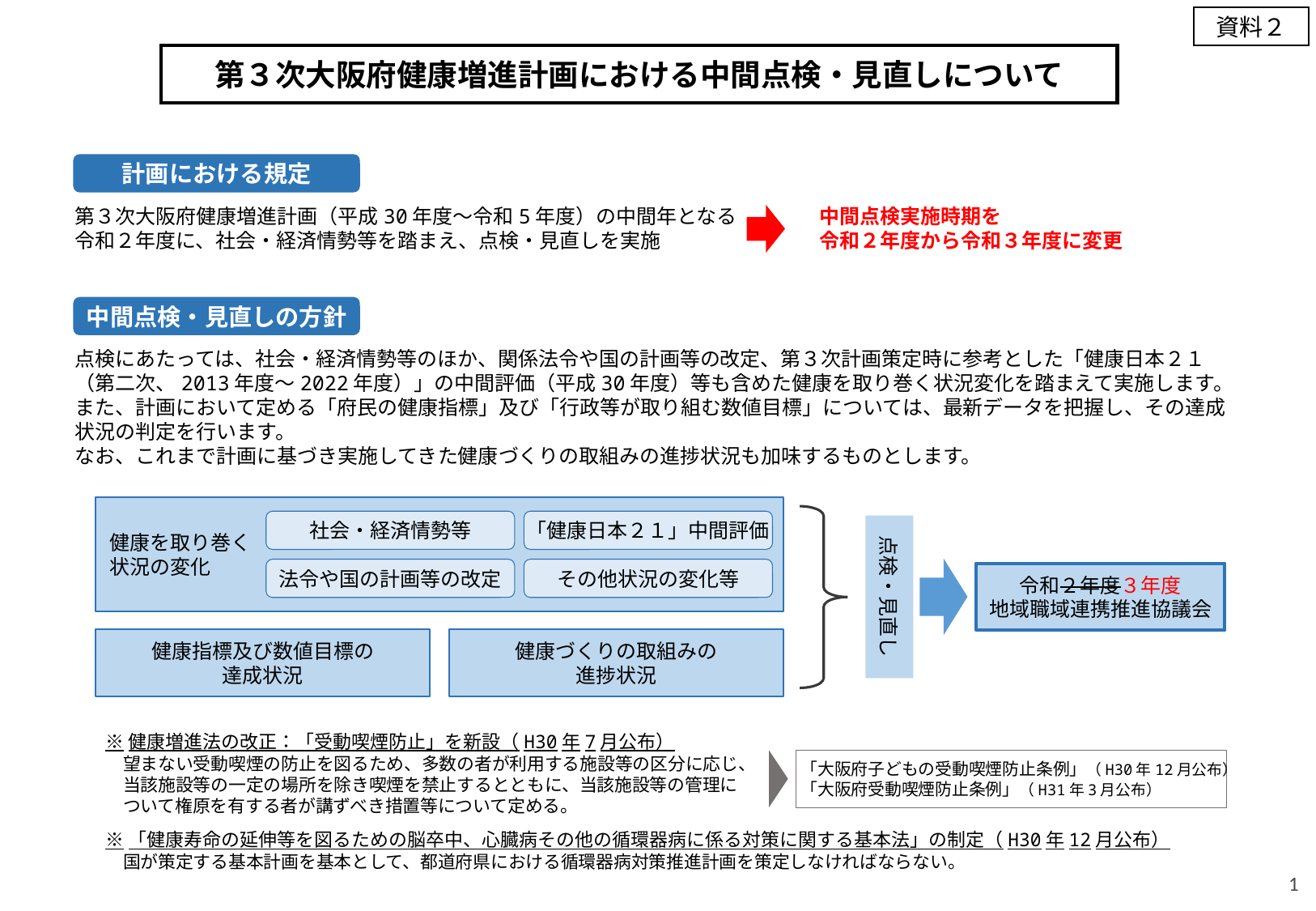

資料２
第３次大阪府健康増進計画における中間点検・見直しについて
計画における規定
第３次大阪府健康増進計画（平成30年度～令和5年度）の中間年となる
令和２年度に、社会・経済情勢等を踏まえ、点検・見直しを実施
中間点検実施時期を
令和２年度から令和３年度に変更

中間点検・見直しの方針
点検にあたっては、社会・経済情勢等のほか、関係法令や国の計画等の改定、第３次計画策定時に参考とした「健康日本２１（第二次、2013年度～2022年度）」の中間評価（平成30年度）等も含めた健康を取り巻く状況変化を踏まえて実施します。
また、計画において定める「府民の健康指標」及び「行政等が取り組む数値目標」については、最新データを把握し、その達成状況の判定を行います。
なお、これまで計画に基づき実施してきた健康づくりの取組みの進捗状況も加味するものとします。
健康を取り巻く
状況の変化

社会・経済情勢等
「健康日本２１」中間評価
点検・見直し

法令や国の計画等の改定
その他状況の変化等
令和２年度３年度
地域職域連携推進協議会
健康指標及び数値目標の
達成状況
健康づくりの取組みの
進捗状況
※健康増進法の改正：「受動喫煙防止」を新設（H30年7月公布）
　望まない受動喫煙の防止を図るため、多数の者が利用する施設等の区分に応じ、
　当該施設等の一定の場所を除き喫煙を禁止するとともに、当該施設等の管理に
　ついて権原を有する者が講ずべき措置等について定める。

※「健康寿命の延伸等を図るための脳卒中、心臓病その他の循環器病に係る対策に関する基本法」の制定（H30年12月公布）
　国が策定する基本計画を基本として、都道府県における循環器病対策推進計画を策定しなければならない。

「大阪府子どもの受動喫煙防止条例」（H30年12月公布）
「大阪府受動喫煙防止条例」（H31年3月公布）
1